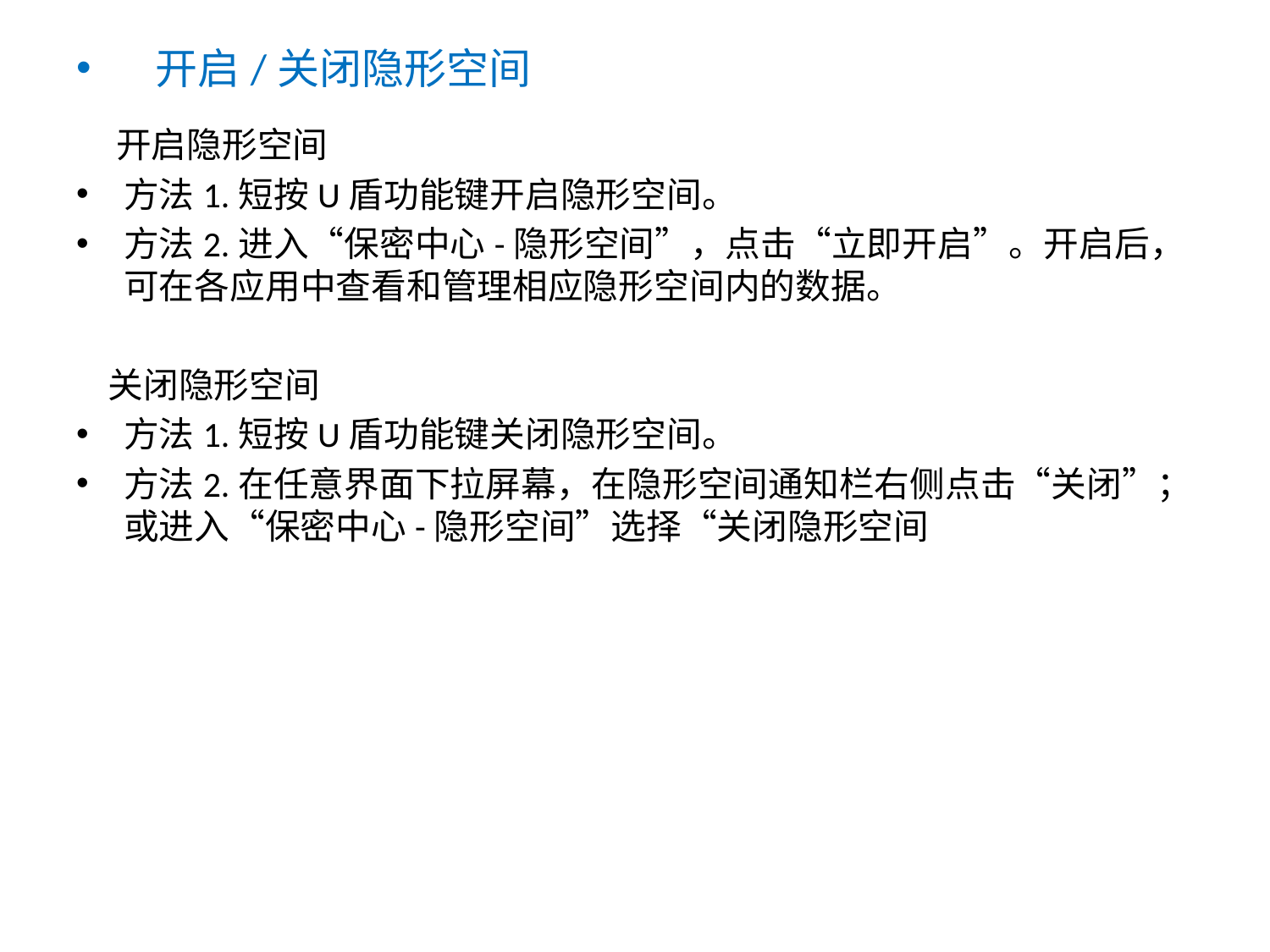

# 开启/关闭隐形空间
    开启隐形空间
方法1.短按U盾功能键开启隐形空间。
方法2.进入“保密中心-隐形空间”，点击“立即开启”。开启后，可在各应用中查看和管理相应隐形空间内的数据。

   关闭隐形空间
方法1.短按U盾功能键关闭隐形空间。
方法2.在任意界面下拉屏幕，在隐形空间通知栏右侧点击“关闭”；或进入“保密中心-隐形空间”选择“关闭隐形空间